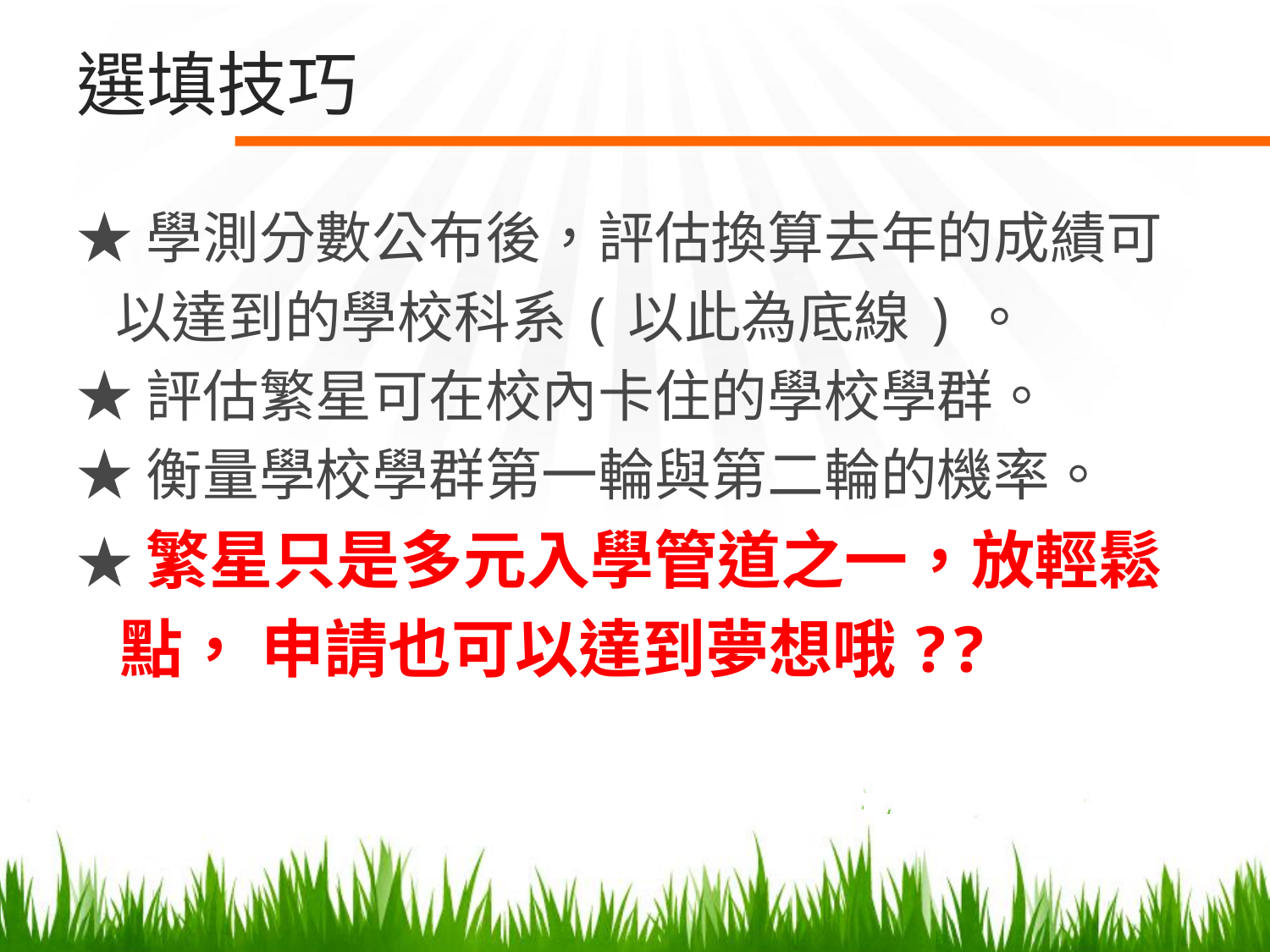

# 選填技巧
★學測分數公布後，評估換算去年的成績可
  以達到的學校科系(以此為底線)。
★評估繁星可在校內卡住的學校學群。
★衡量學校學群第一輪與第二輪的機率。
★繁星只是多元入學管道之一，放輕鬆
  點， 申請也可以達到夢想哦??